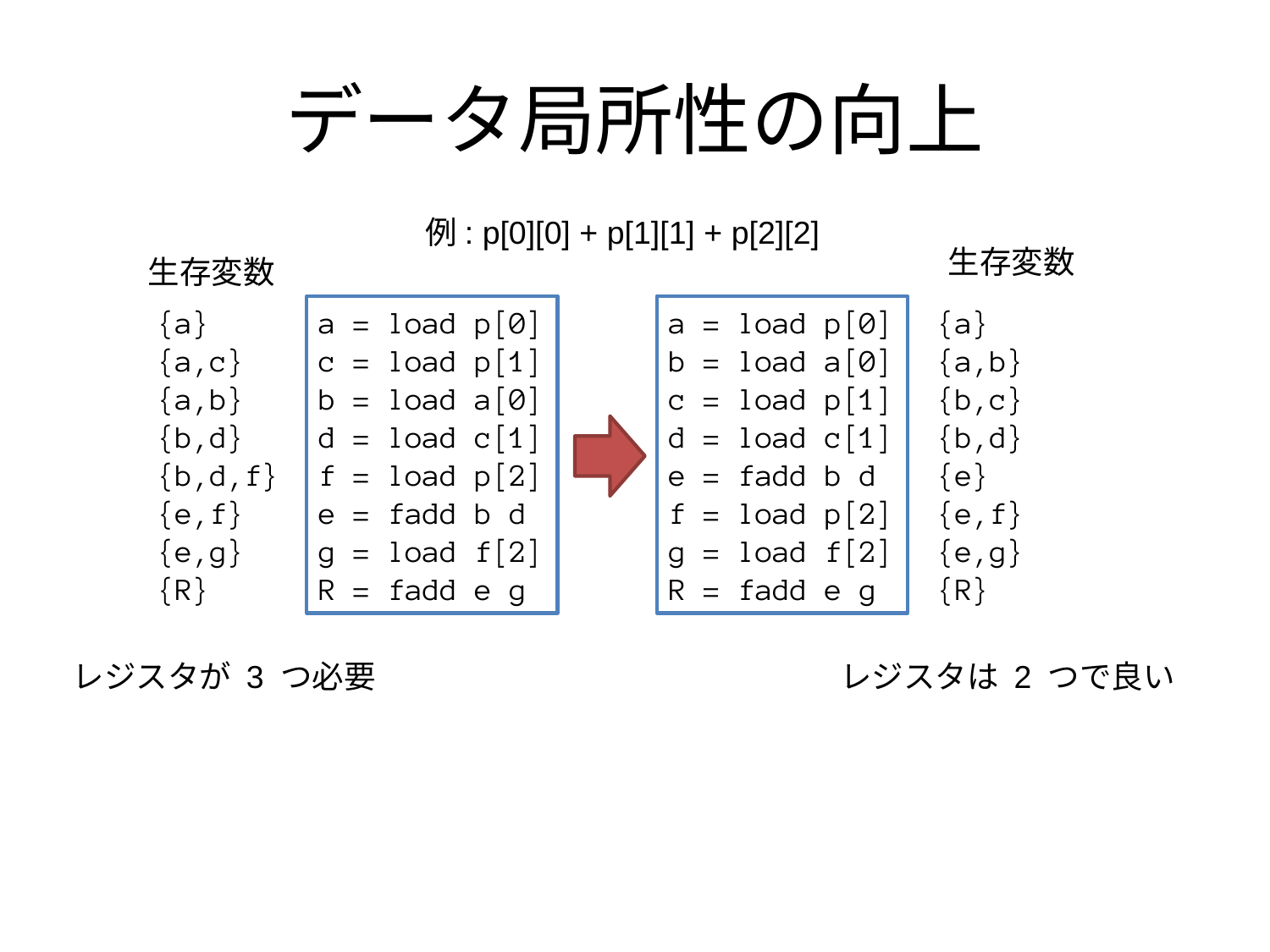

# データ局所性の向上
例: p[0][0] + p[1][1] + p[2][2]
生存変数
生存変数
{a}
{a,c}
{a,b}
{b,d}
{b,d,f}
{e,f}
{e,g}
{R}
a = load p[0]
c = load p[1]
b = load a[0]
d = load c[1]
f = load p[2]
e = fadd b d
g = load f[2]
R = fadd e g
a = load p[0]
b = load a[0]
c = load p[1]
d = load c[1]
e = fadd b d
f = load p[2]
g = load f[2]
R = fadd e g
{a}
{a,b}
{b,c}
{b,d}
{e}
{e,f}
{e,g}
{R}

レジスタが 3 つ必要
レジスタは 2 つで良い